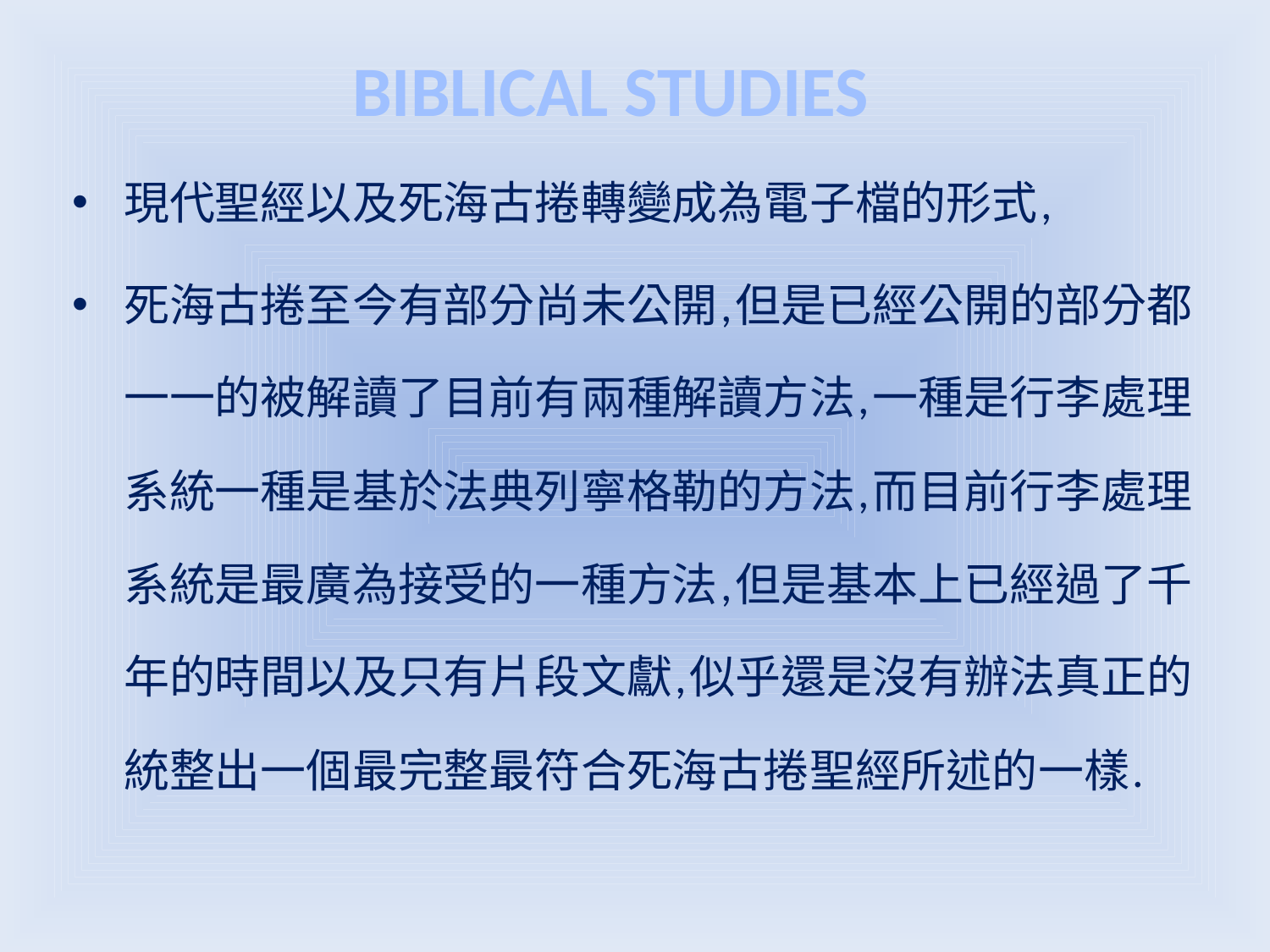

BIBLICAL STUDIES
現代聖經以及死海古捲轉變成為電子檔的形式,
死海古捲至今有部分尚未公開,但是已經公開的部分都一一的被解讀了目前有兩種解讀方法,一種是行李處理系統一種是基於法典列寧格勒的方法,而目前行李處理系統是最廣為接受的一種方法,但是基本上已經過了千年的時間以及只有片段文獻,似乎還是沒有辦法真正的統整出一個最完整最符合死海古捲聖經所述的一樣.